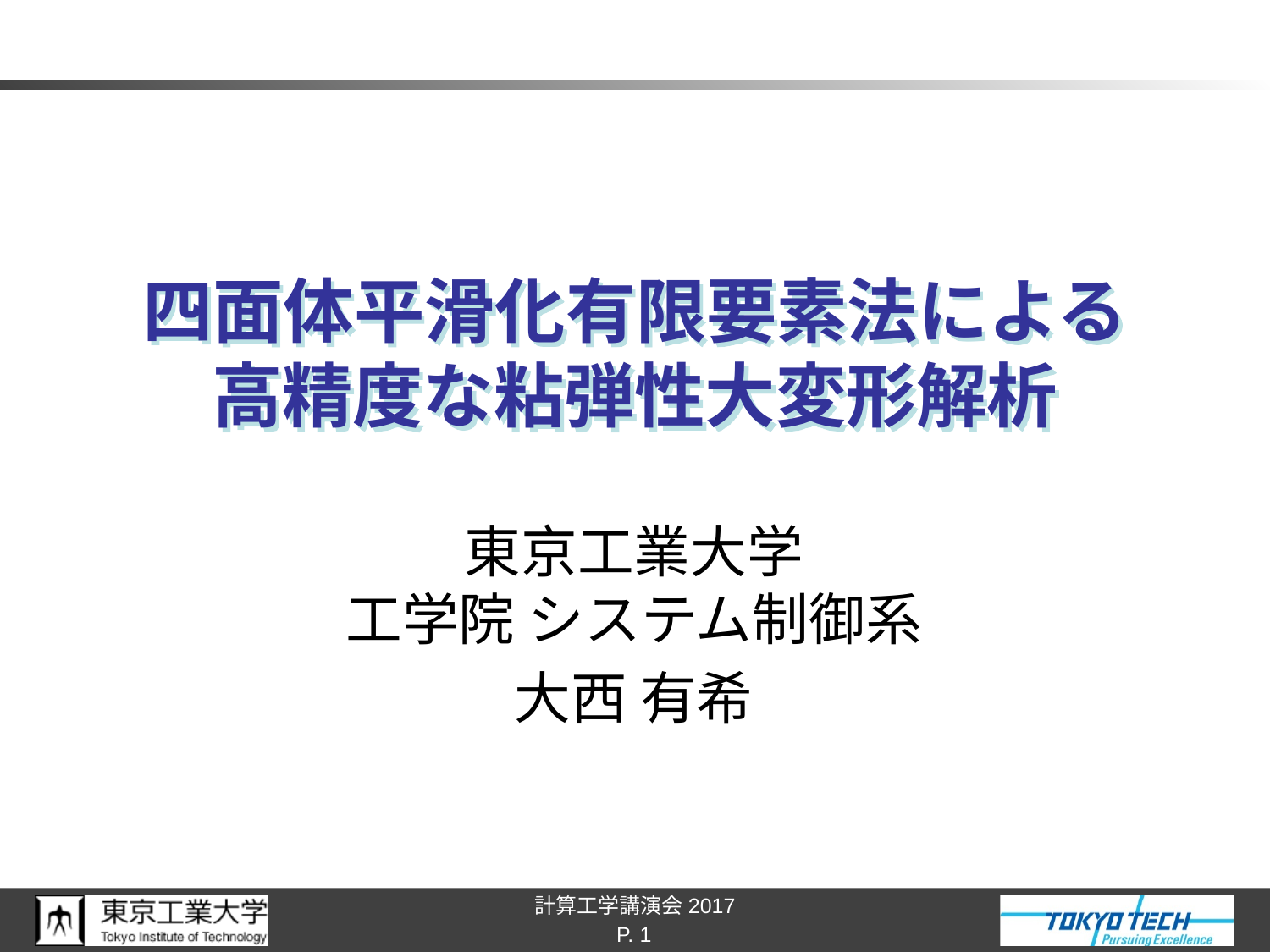

# 四面体平滑化有限要素法による 高精度な粘弾性大変形解析
東京工業大学
工学院 システム制御系
大西 有希
P. 1